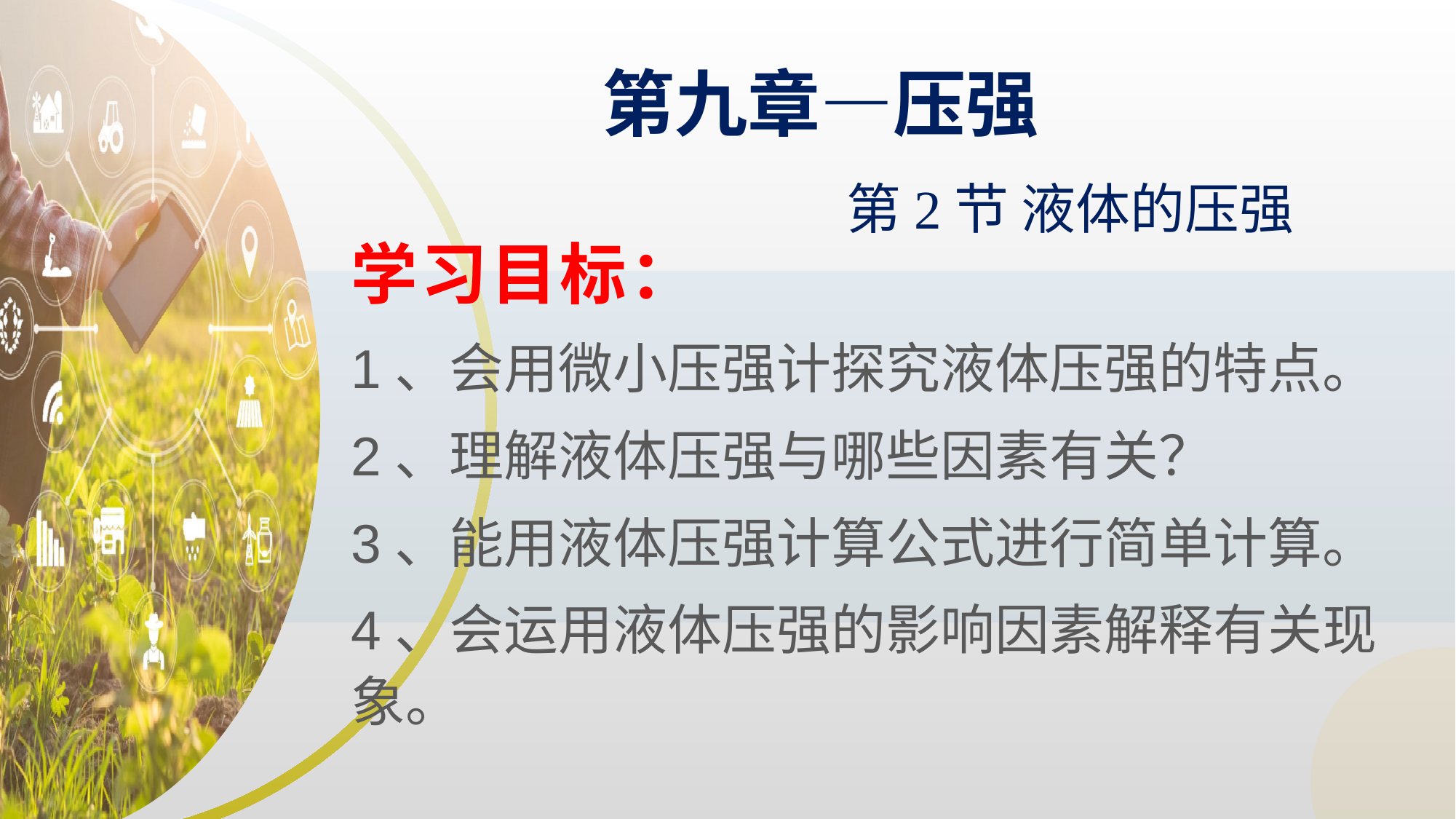

第九章—压强
第2节 液体的压强

学习目标：
1、会用微小压强计探究液体压强的特点。
2、理解液体压强与哪些因素有关？
3、能用液体压强计算公式进行简单计算。
4、会运用液体压强的影响因素解释有关现象。